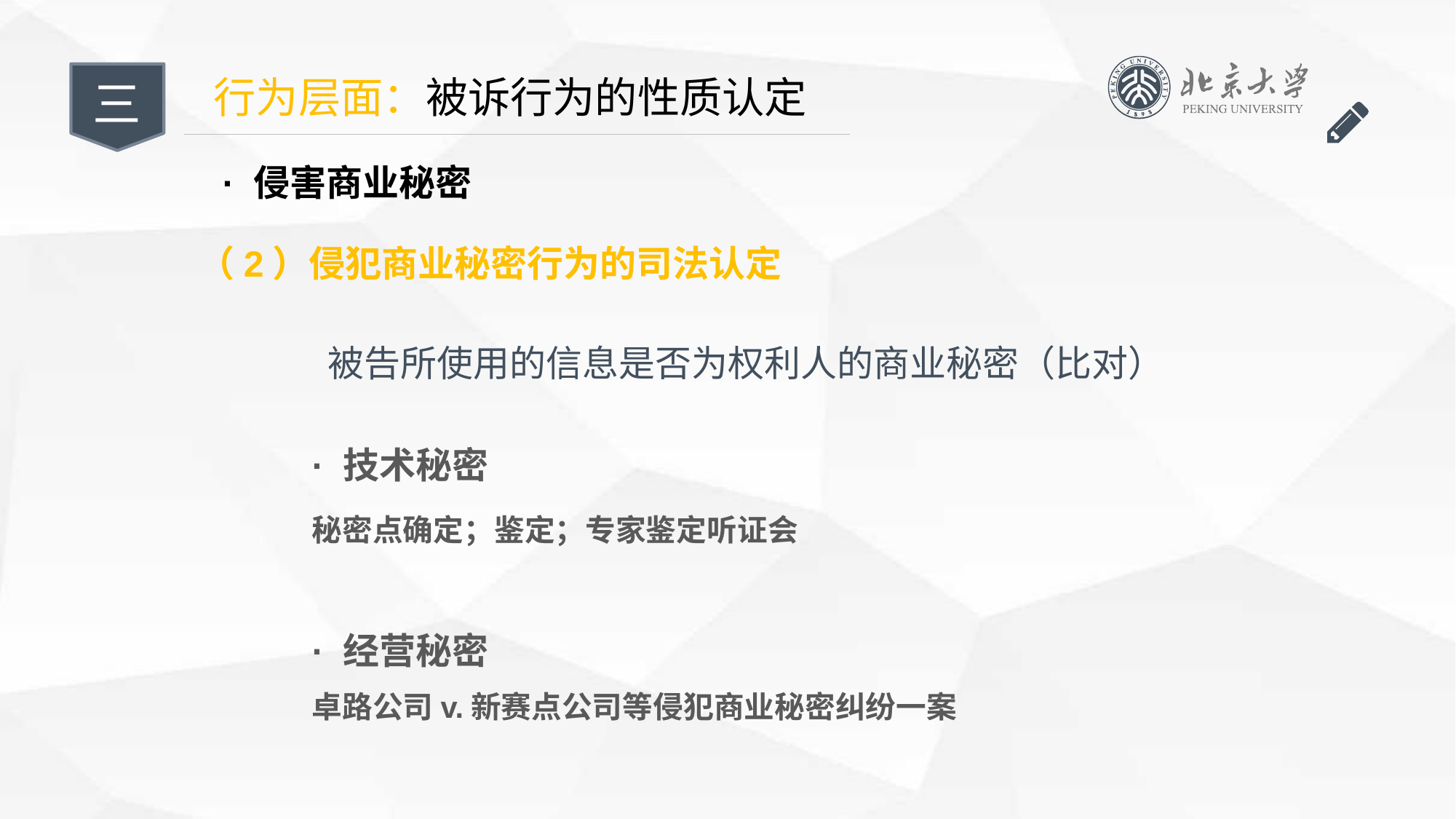

三
行为层面：被诉行为的性质认定
· 侵害商业秘密
（2）侵犯商业秘密行为的司法认定
被告所使用的信息是否为权利人的商业秘密（比对）
· 技术秘密
秘密点确定；鉴定；专家鉴定听证会

· 经营秘密
卓路公司v.新赛点公司等侵犯商业秘密纠纷一案